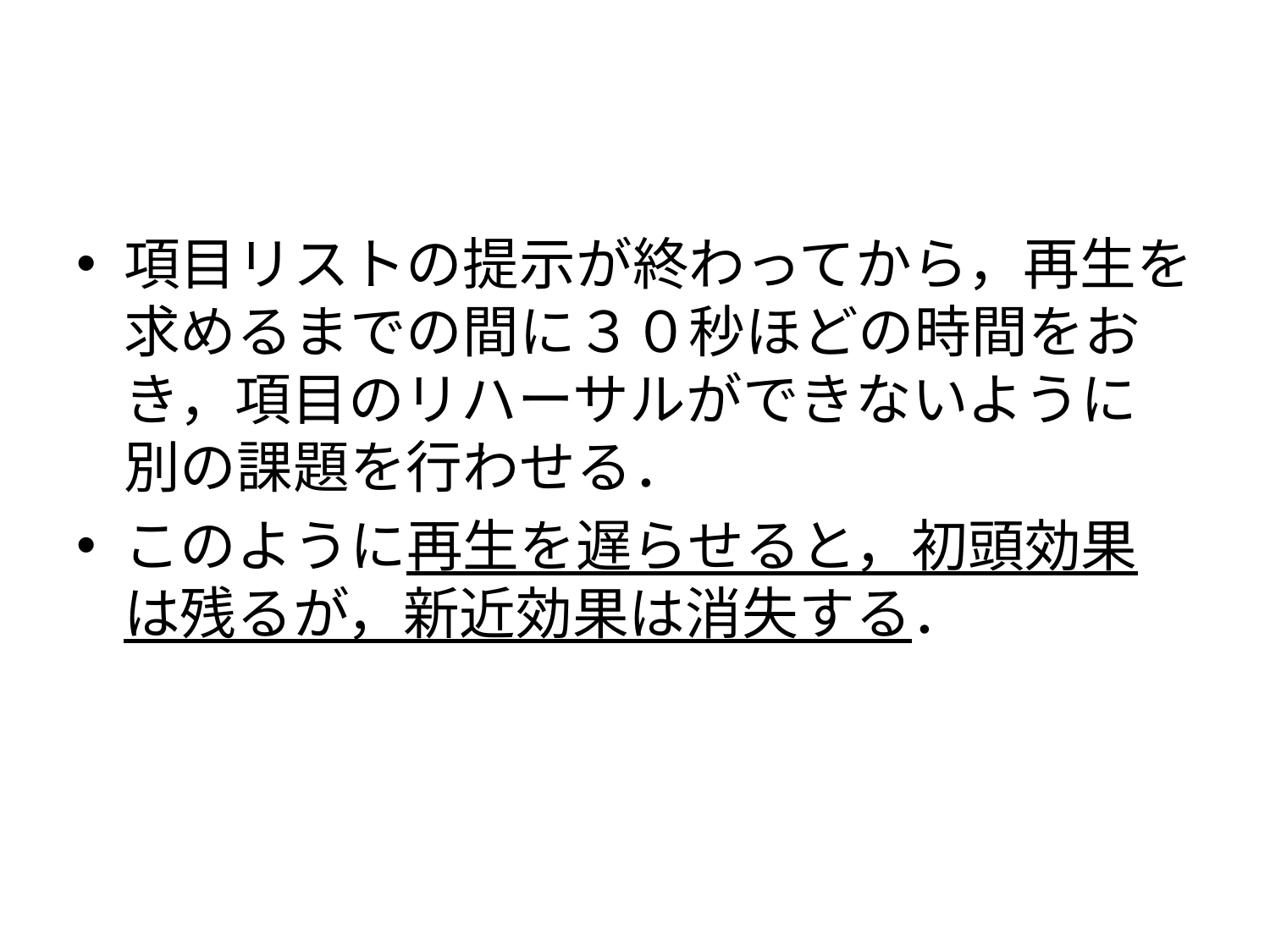

#
項目リストの提示が終わってから，再生を求めるまでの間に３０秒ほどの時間をおき，項目のリハーサルができないように別の課題を行わせる．
このように再生を遅らせると，初頭効果は残るが，新近効果は消失する．